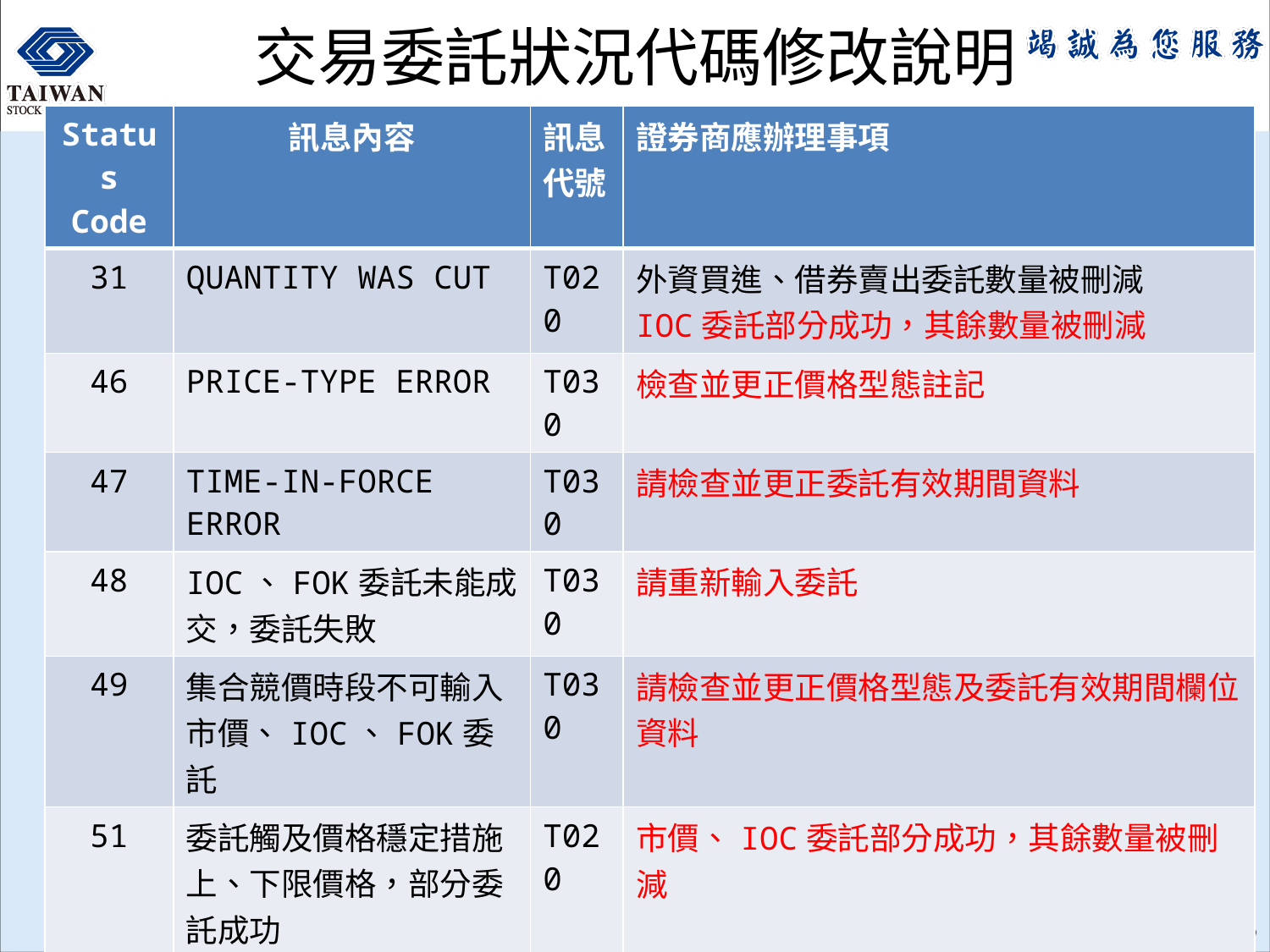

# 交易委託狀況代碼修改說明
| Status Code | 訊息內容 | 訊息代號 | 證券商應辦理事項 |
| --- | --- | --- | --- |
| 31 | QUANTITY WAS CUT | T020 | 外資買進、借券賣出委託數量被刪減 IOC委託部分成功，其餘數量被刪減 |
| 46 | PRICE-TYPE ERROR | T030 | 檢查並更正價格型態註記 |
| 47 | TIME-IN-FORCE ERROR | T030 | 請檢查並更正委託有效期間資料 |
| 48 | IOC、FOK委託未能成交，委託失敗 | T030 | 請重新輸入委託 |
| 49 | 集合競價時段不可輸入市價、IOC、FOK委託 | T030 | 請檢查並更正價格型態及委託有效期間欄位資料 |
| 51 | 委託觸及價格穩定措施上、下限價格，部分委託成功 | T020 | 市價、IOC委託部分成功，其餘數量被刪減 |
| 52 | 委託觸及價格穩定措施上、下限價格，未能成交，委託失敗 | T030 | 市價、IOC、FOK委託失敗，請重新輸入委託 |
| 53 | 該筆委託不接受改價 | T030 | 僅可限價改限價，且異常股票不接受改價 |